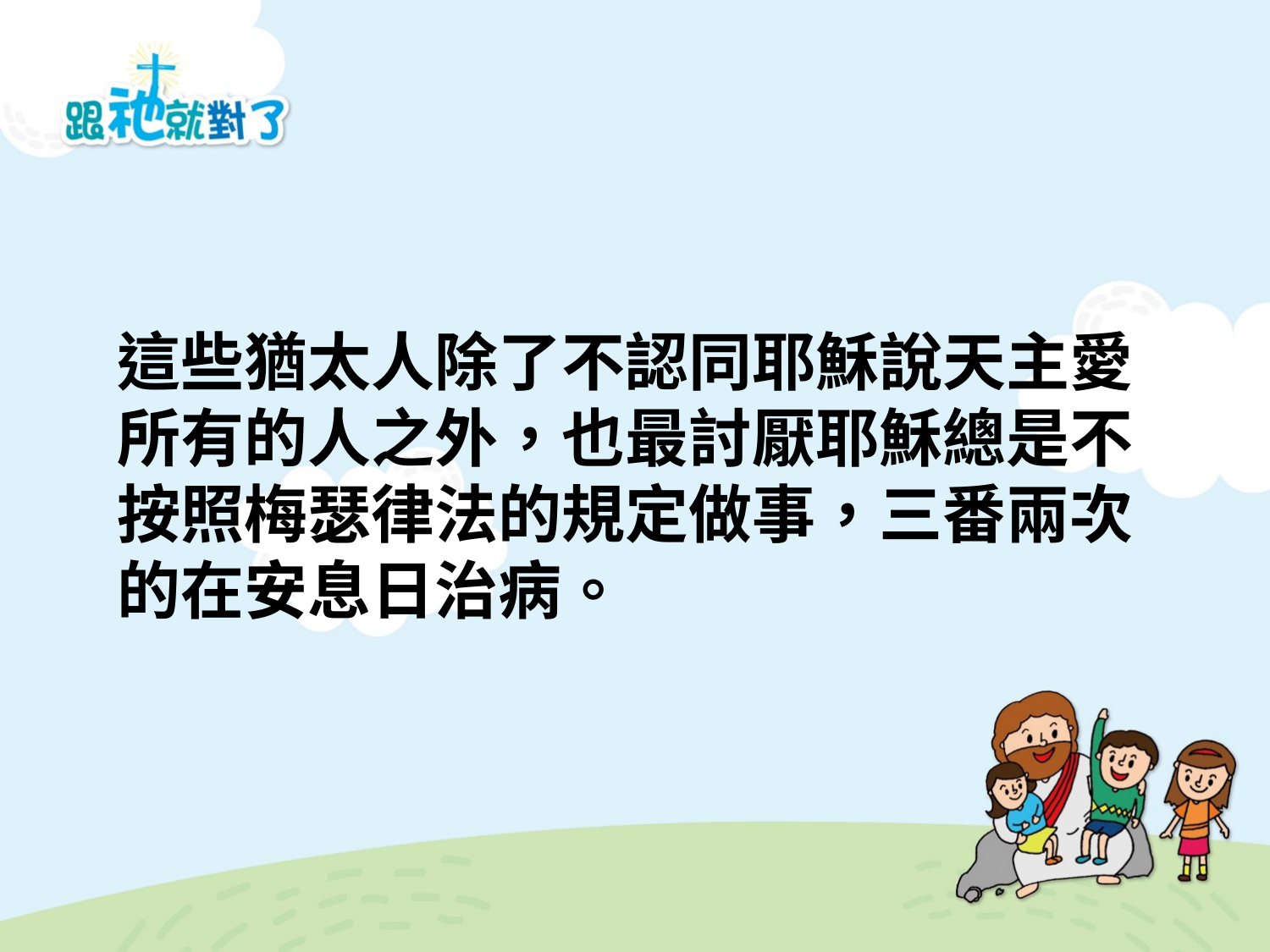

這些猶太人除了不認同耶穌說天主愛所有的人之外，也最討厭耶穌總是不按照梅瑟律法的規定做事，三番兩次的在安息日治病。